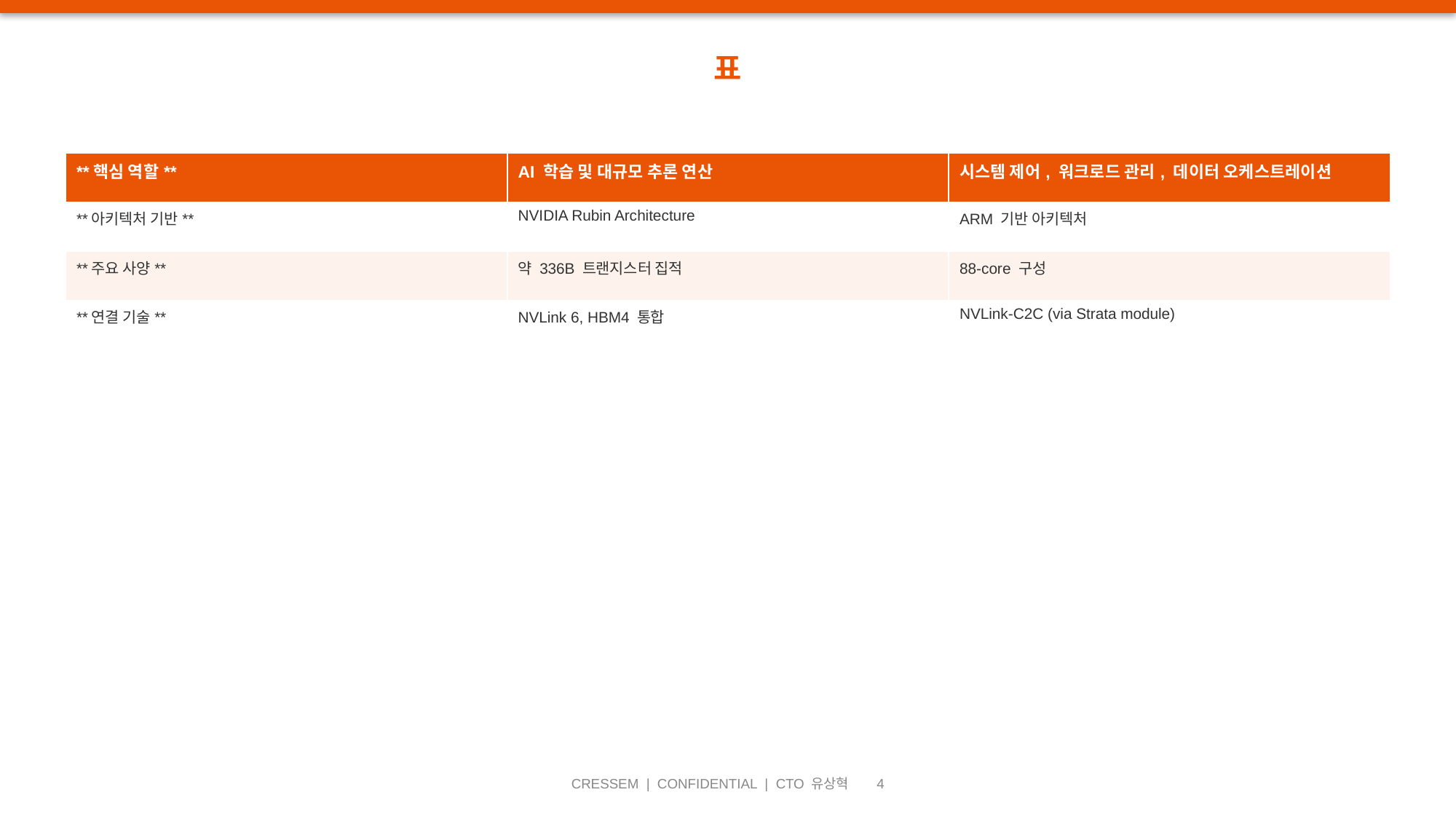

표
| \*\*핵심 역할\*\* | AI 학습 및 대규모 추론 연산 | 시스템 제어, 워크로드 관리, 데이터 오케스트레이션 |
| --- | --- | --- |
| \*\*아키텍처 기반\*\* | NVIDIA Rubin Architecture | ARM 기반 아키텍처 |
| \*\*주요 사양\*\* | 약 336B 트랜지스터 집적 | 88-core 구성 |
| \*\*연결 기술\*\* | NVLink 6, HBM4 통합 | NVLink-C2C (via Strata module) |
CRESSEM  |  CONFIDENTIAL  |  CTO 유상혁        4